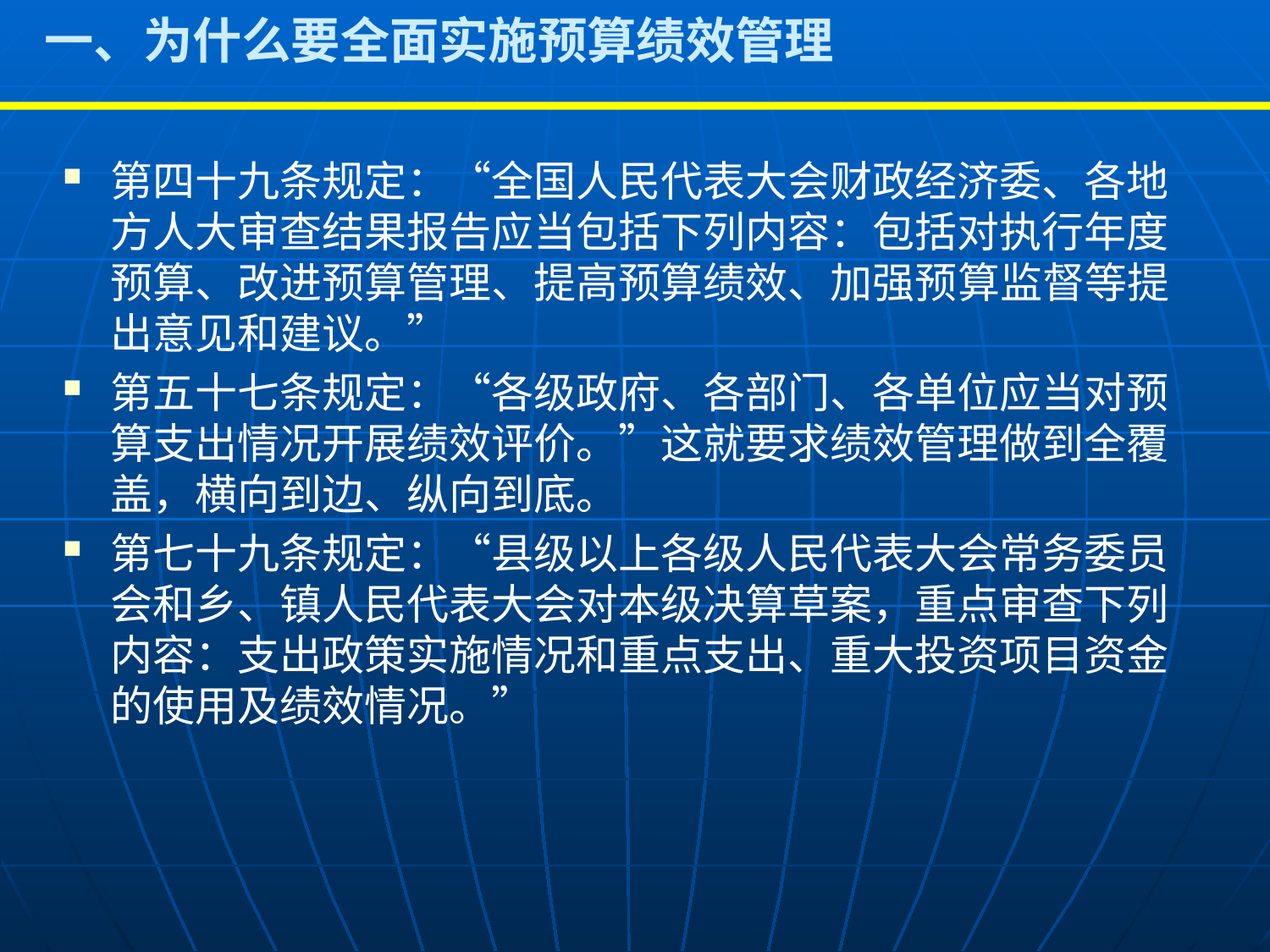

一、为什么要全面实施预算绩效管理

第四十九条规定：“全国人民代表大会财政经济委、各地方人大审查结果报告应当包括下列内容：包括对执行年度预算、改进预算管理、提高预算绩效、加强预算监督等提出意见和建议。”
第五十七条规定：“各级政府、各部门、各单位应当对预算支出情况开展绩效评价。”这就要求绩效管理做到全覆盖，横向到边、纵向到底。
第七十九条规定：“县级以上各级人民代表大会常务委员会和乡、镇人民代表大会对本级决算草案，重点审查下列内容：支出政策实施情况和重点支出、重大投资项目资金的使用及绩效情况。”